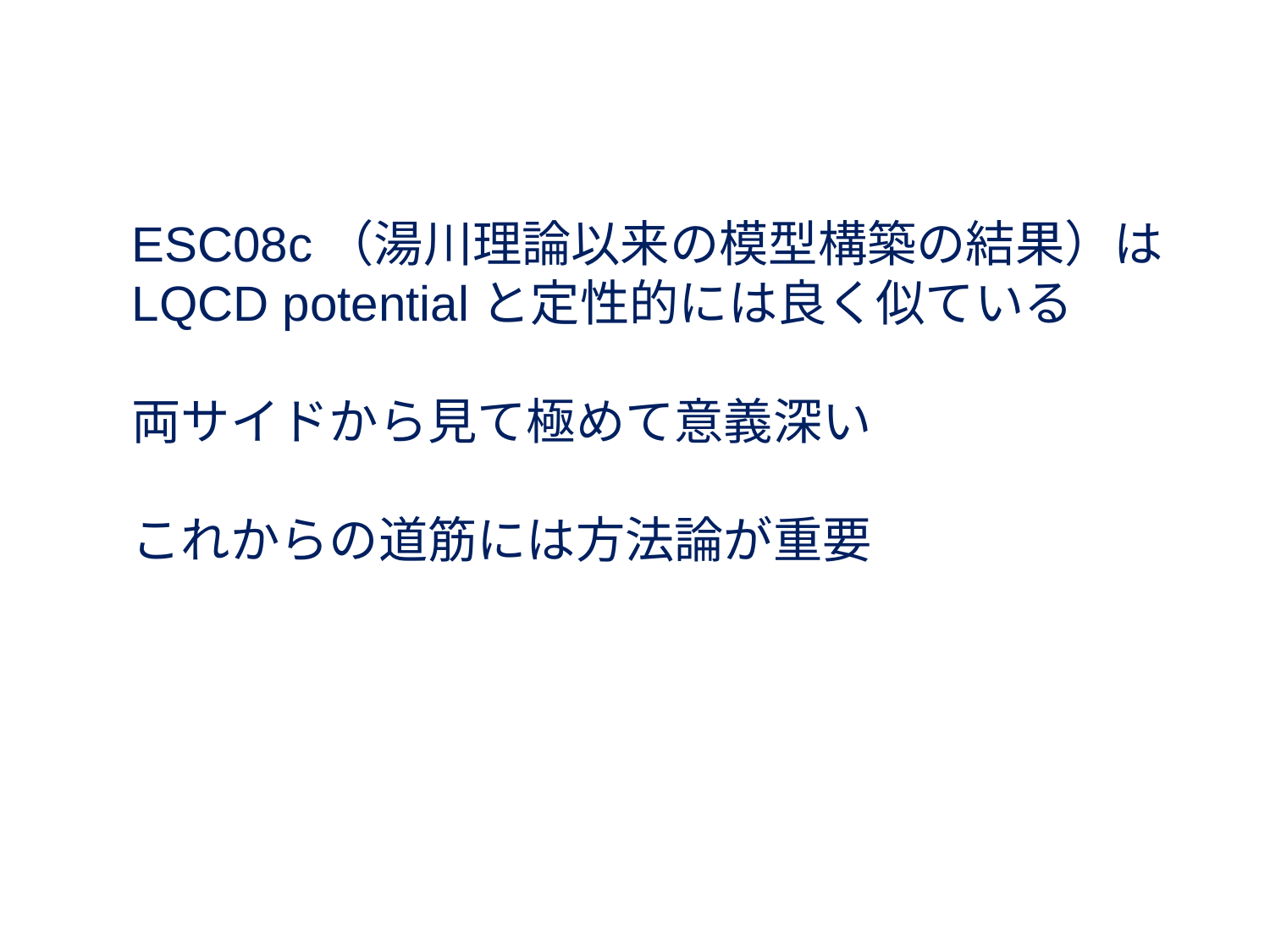

ESC08c（湯川理論以来の模型構築の結果）は
LQCD potentialと定性的には良く似ている

両サイドから見て極めて意義深い

これからの道筋には方法論が重要